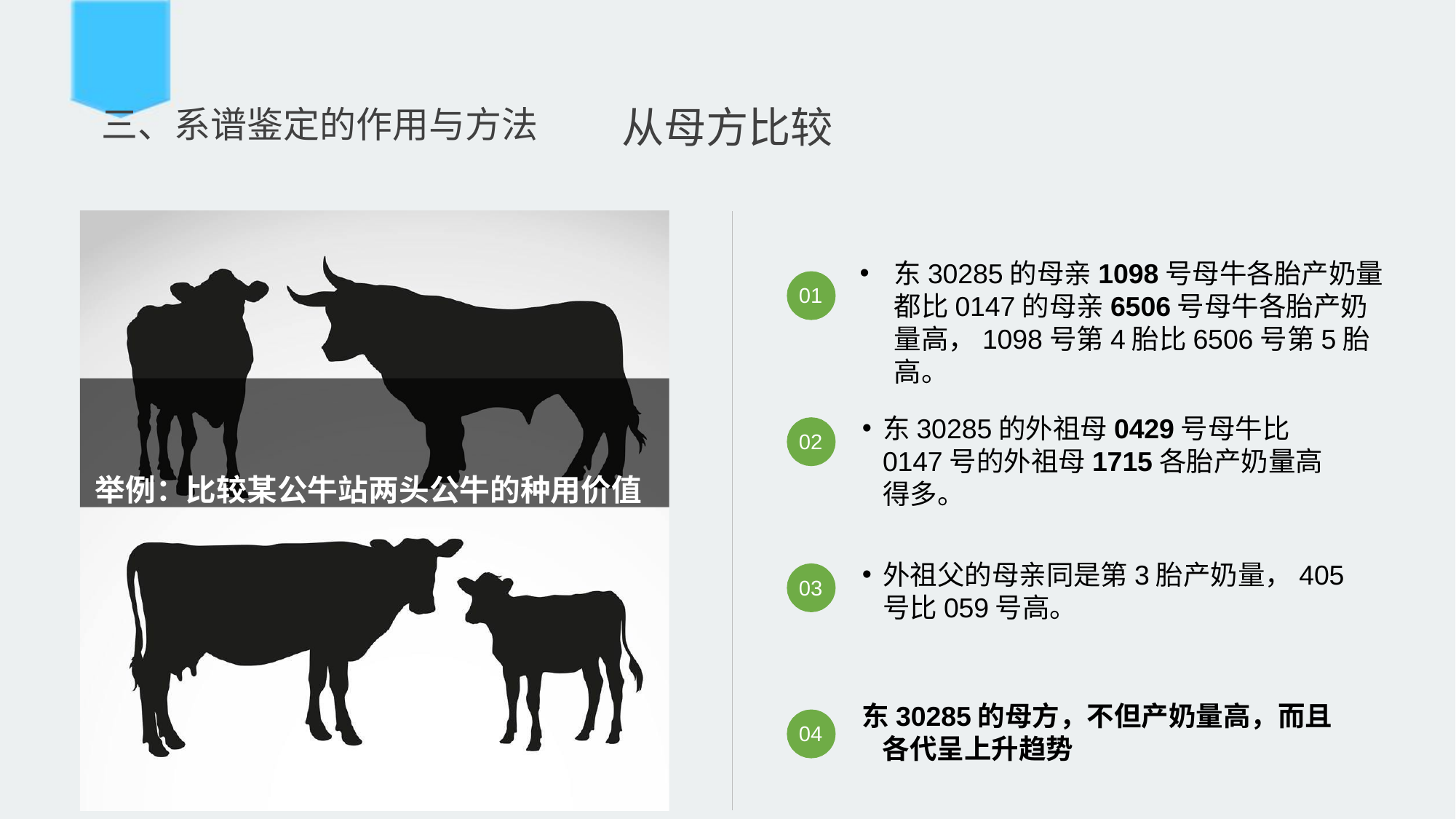

# 三、系谱鉴定的作用与方法
从母方比较

东30285的母亲1098号母牛各胎产奶量都比0147的母亲6506号母牛各胎产奶量高，1098号第4胎比6506号第5胎高。

01

举例：比较某公牛站两头公牛的种用价值
东30285的外祖母0429号母牛比0147号的外祖母1715各胎产奶量高得多。

02
外祖父的母亲同是第3胎产奶量，405号比059号高。

03
东30285的母方，不但产奶量高，而且各代呈上升趋势

04